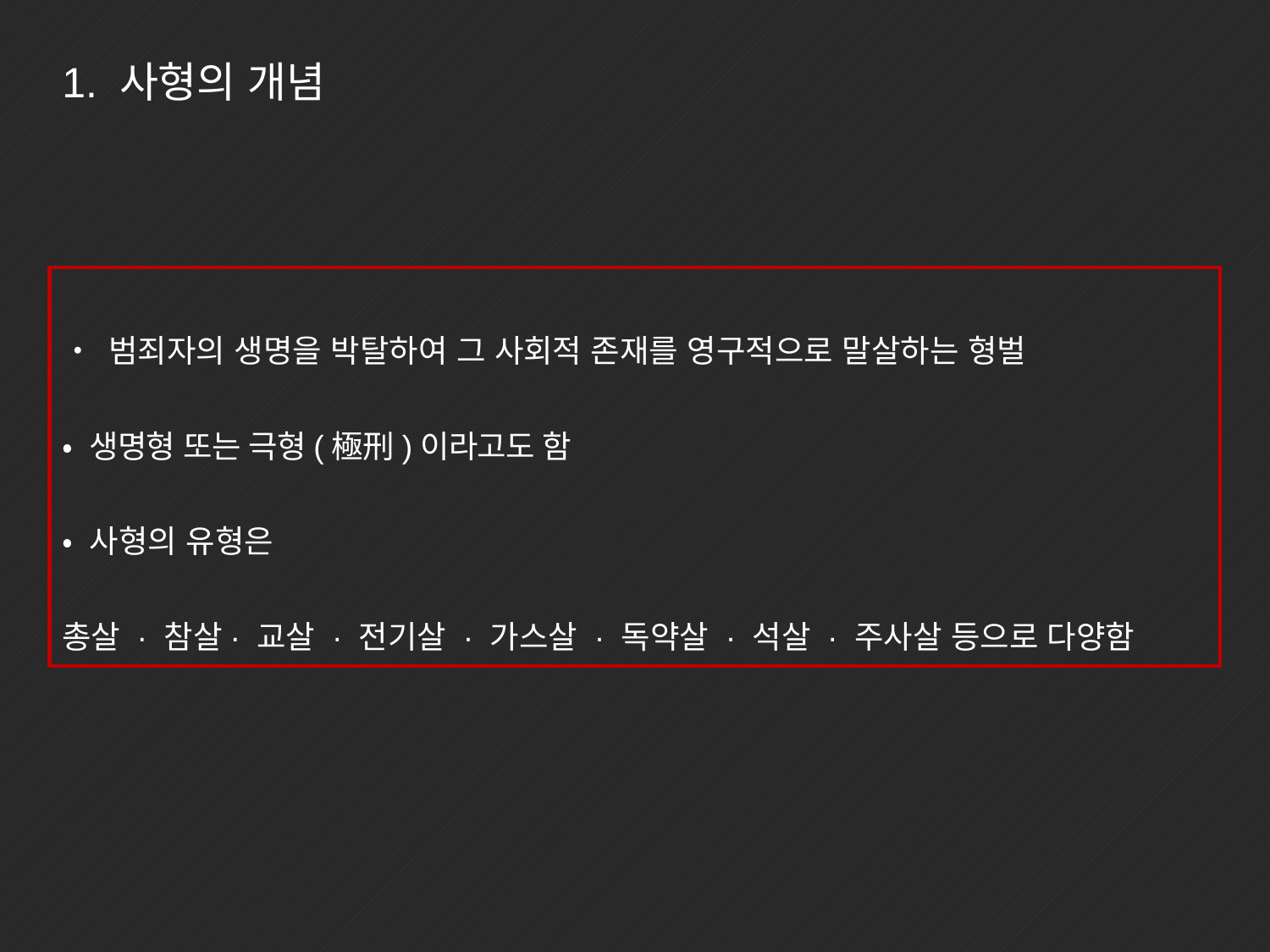

1. 사형의 개념
• 범죄자의 생명을 박탈하여 그 사회적 존재를 영구적으로 말살하는 형벌
• 생명형 또는 극형(極刑)이라고도 함
• 사형의 유형은
총살 · 참살· 교살 · 전기살 · 가스살 · 독약살 · 석살 · 주사살 등으로 다양함